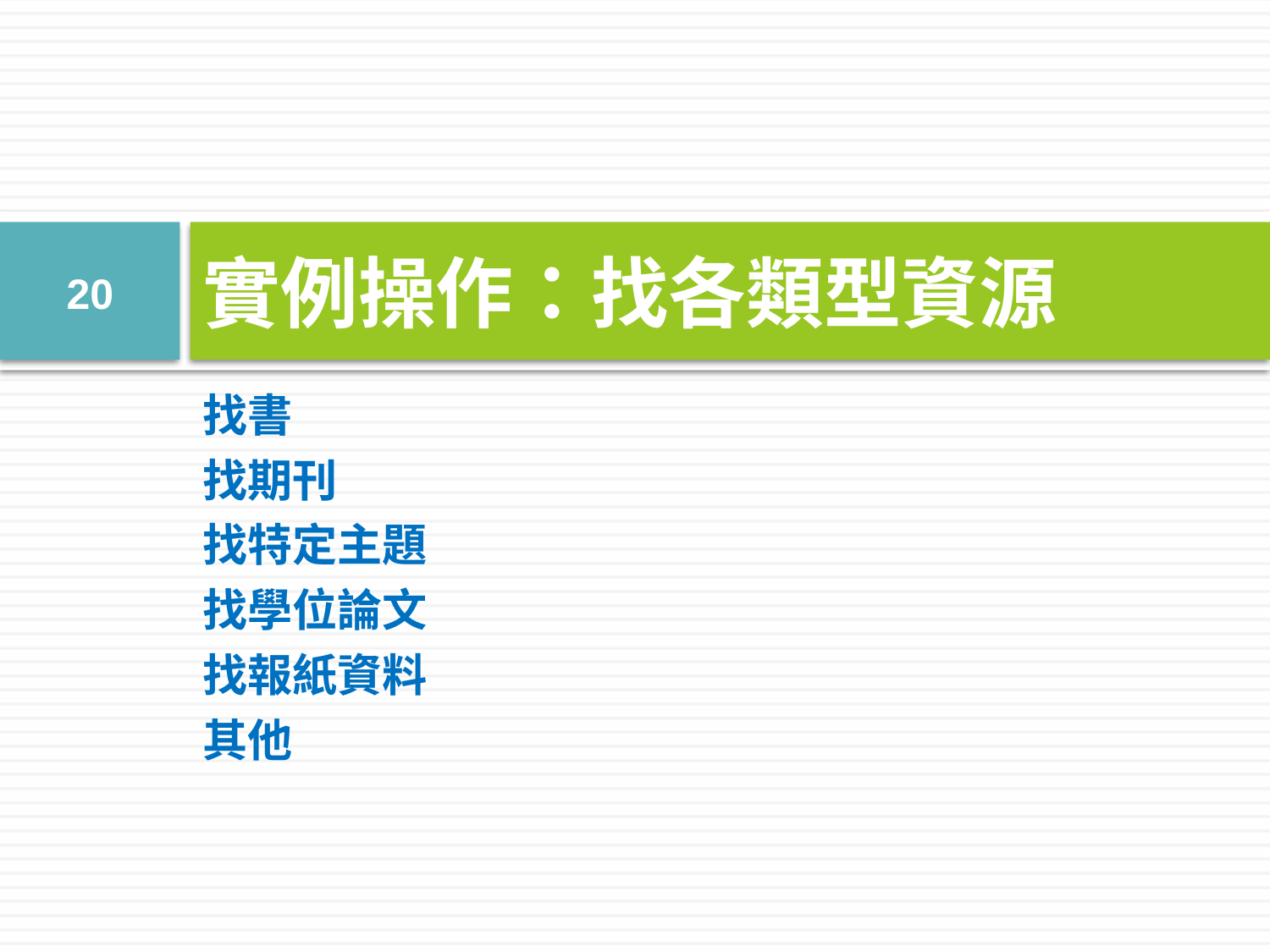

# 實例操作：找各類型資源
20
找書
找期刊
找特定主題
找學位論文
找報紙資料
其他